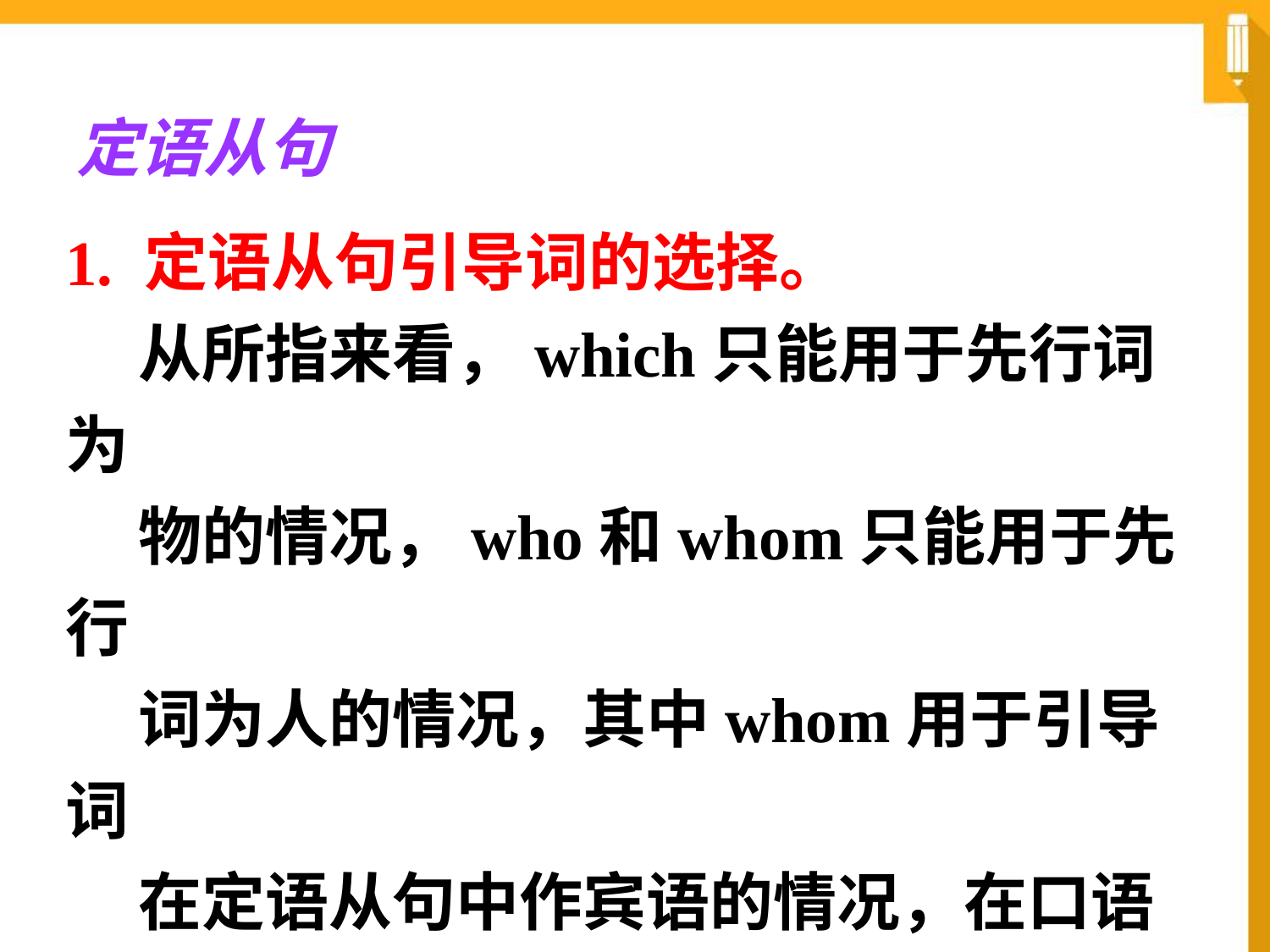

定语从句
1. 定语从句引导词的选择。
    从所指来看，which只能用于先行词为
    物的情况，who和whom只能用于先行
    词为人的情况，其中whom用于引导词
    在定语从句中作宾语的情况，在口语
    中可用who代替；而that既可指人，又
    可指物。例如：